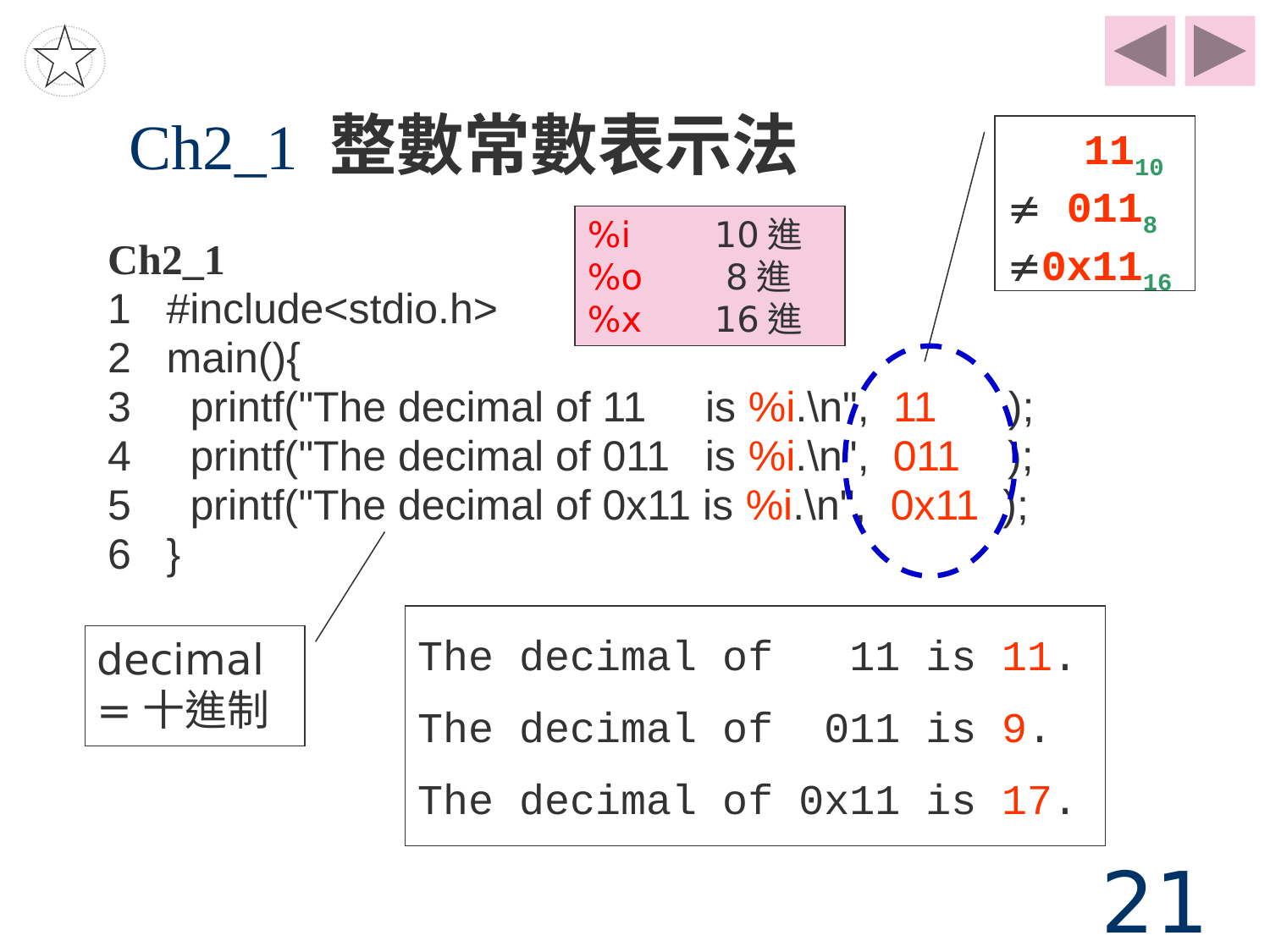

# Ch2_1 整數常數表示法
   1110
≠ 0118
≠0x1116
%i	10進
%o	 8進
%x	16進
Ch2_1
1   #include<stdio.h>
2   main(){
3     printf("The decimal of 11     is %i.\n",  11      );
4     printf("The decimal of 011   is %i.\n",  011    );
5     printf("The decimal of 0x11 is %i.\n",  0x11  );
6   }

The decimal of   11 is 11.
The decimal of  011 is 9.
The decimal of 0x11 is 17.
decimal =十進制
21